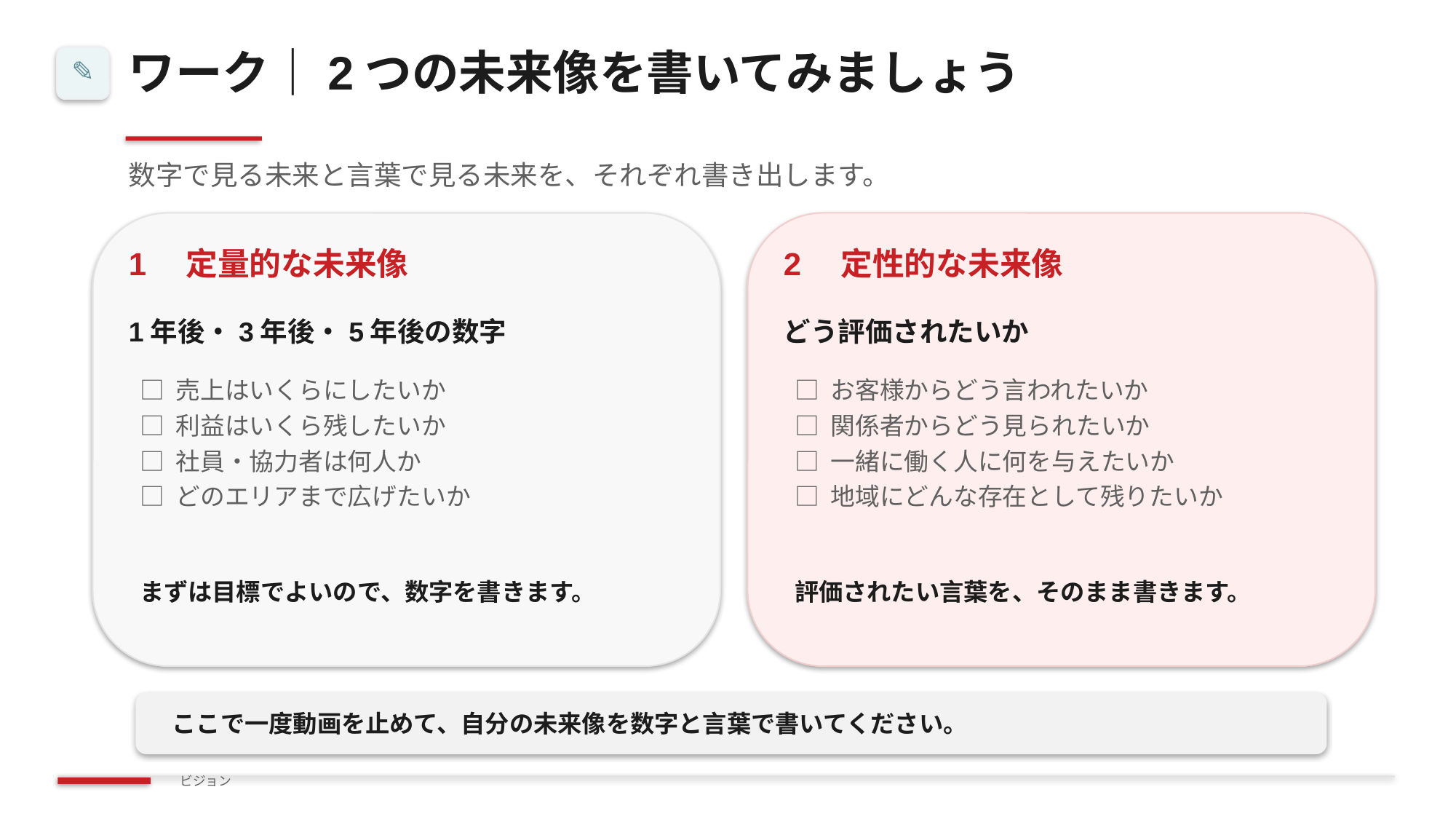

ワーク｜2つの未来像を書いてみましょう

✎

数字で見る未来と言葉で見る未来を、それぞれ書き出します。

1　定量的な未来像
2　定性的な未来像
1年後・3年後・5年後の数字
どう評価されたいか
□ 売上はいくらにしたいか
□ 利益はいくら残したいか
□ 社員・協力者は何人か
□ どのエリアまで広げたいか
□ お客様からどう言われたいか
□ 関係者からどう見られたいか
□ 一緒に働く人に何を与えたいか
□ 地域にどんな存在として残りたいか
まずは目標でよいので、数字を書きます。
評価されたい言葉を、そのまま書きます。

ここで一度動画を止めて、自分の未来像を数字と言葉で書いてください。
ビジョン